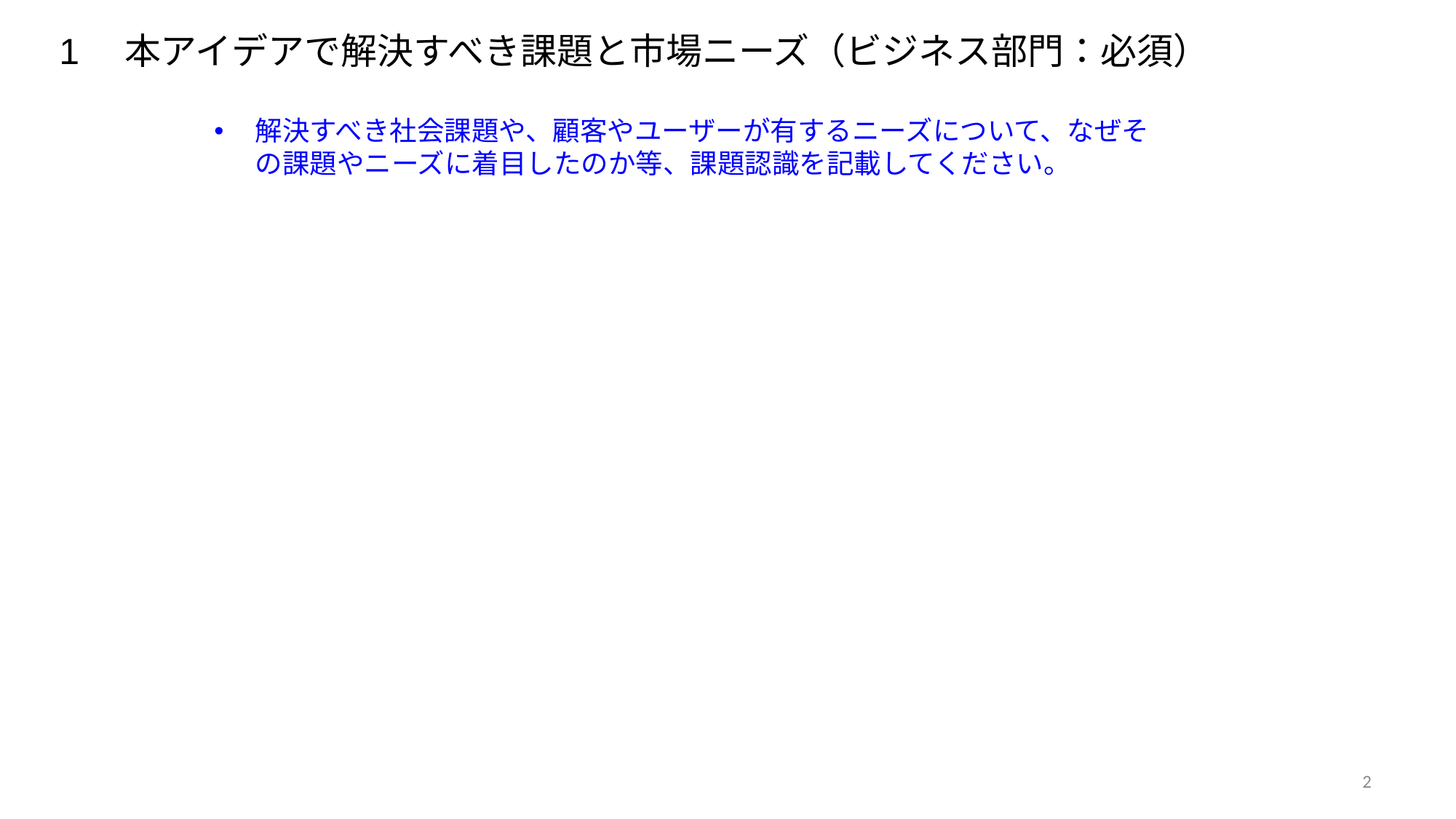

# 1　本アイデアで解決すべき課題と市場ニーズ（ビジネス部門：必須）
解決すべき社会課題や、顧客やユーザーが有するニーズについて、なぜその課題やニーズに着目したのか等、課題認識を記載してください。
2